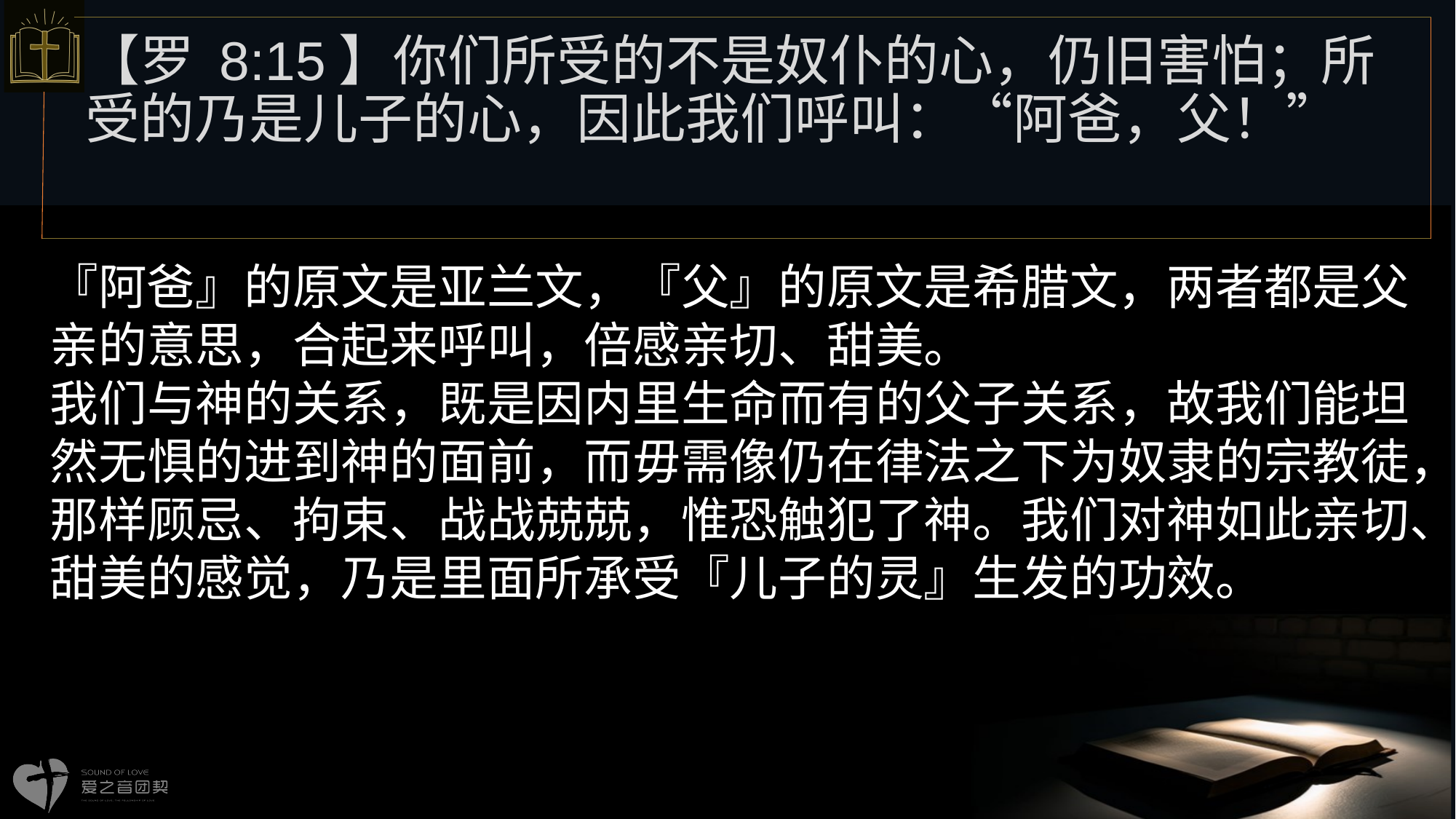

【罗 8:15】你们所受的不是奴仆的心，仍旧害怕；所受的乃是儿子的心，因此我们呼叫：“阿爸，父！”
# 『阿爸』的原文是亚兰文，『父』的原文是希腊文，两者都是父亲的意思，合起来呼叫，倍感亲切、甜美。 我们与神的关系，既是因内里生命而有的父子关系，故我们能坦然无惧的进到神的面前，而毋需像仍在律法之下为奴隶的宗教徒，那样顾忌、拘束、战战兢兢，惟恐触犯了神。我们对神如此亲切、甜美的感觉，乃是里面所承受『儿子的灵』生发的功效。